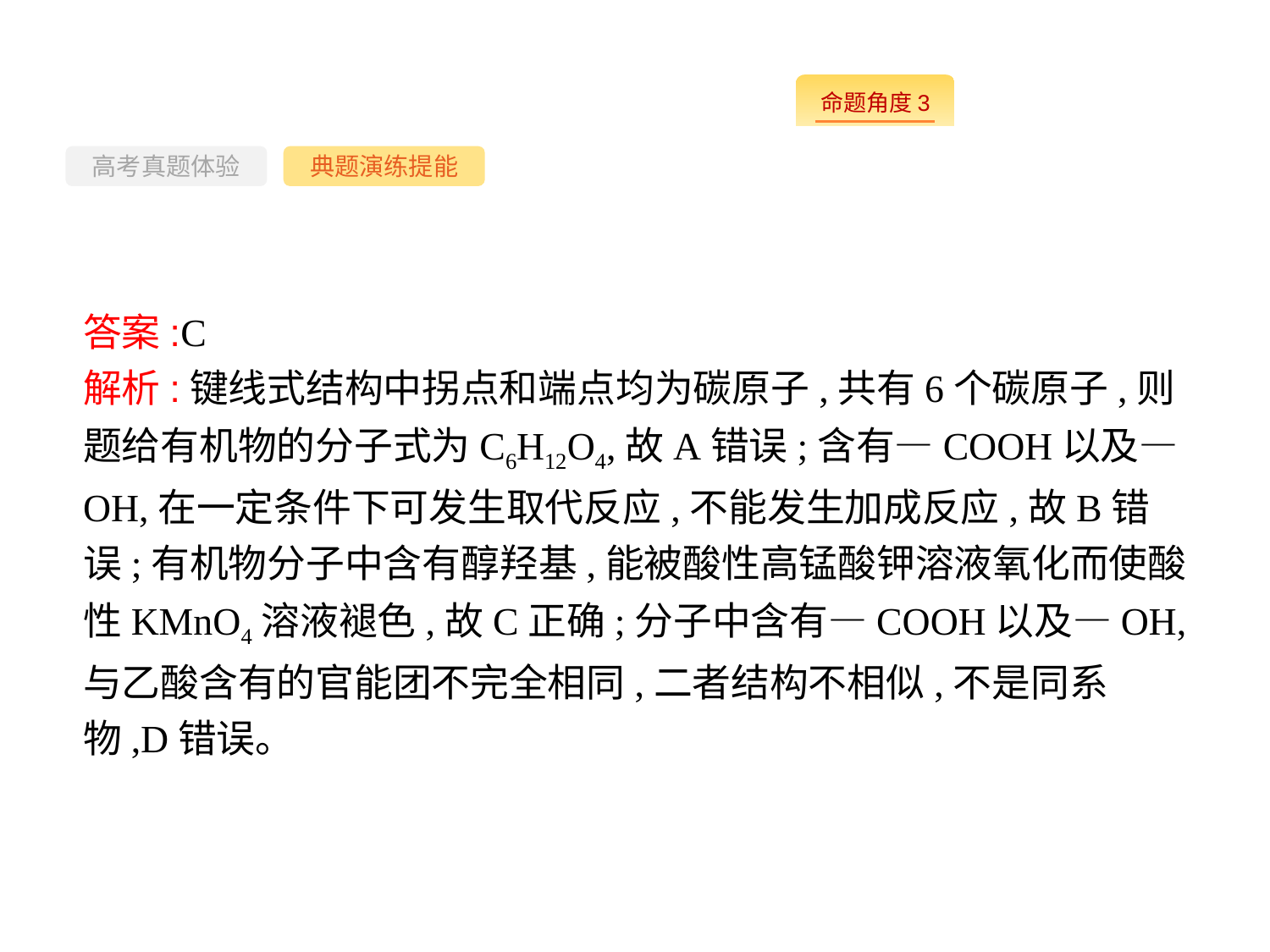

-64-
高考真题体验
典题演练提能
答案:C
解析:键线式结构中拐点和端点均为碳原子,共有6个碳原子,则题给有机物的分子式为C6H12O4,故A错误;含有—COOH以及—OH,在一定条件下可发生取代反应,不能发生加成反应,故B错误;有机物分子中含有醇羟基,能被酸性高锰酸钾溶液氧化而使酸性KMnO4溶液褪色,故C正确;分子中含有—COOH以及—OH,与乙酸含有的官能团不完全相同,二者结构不相似,不是同系物,D错误。